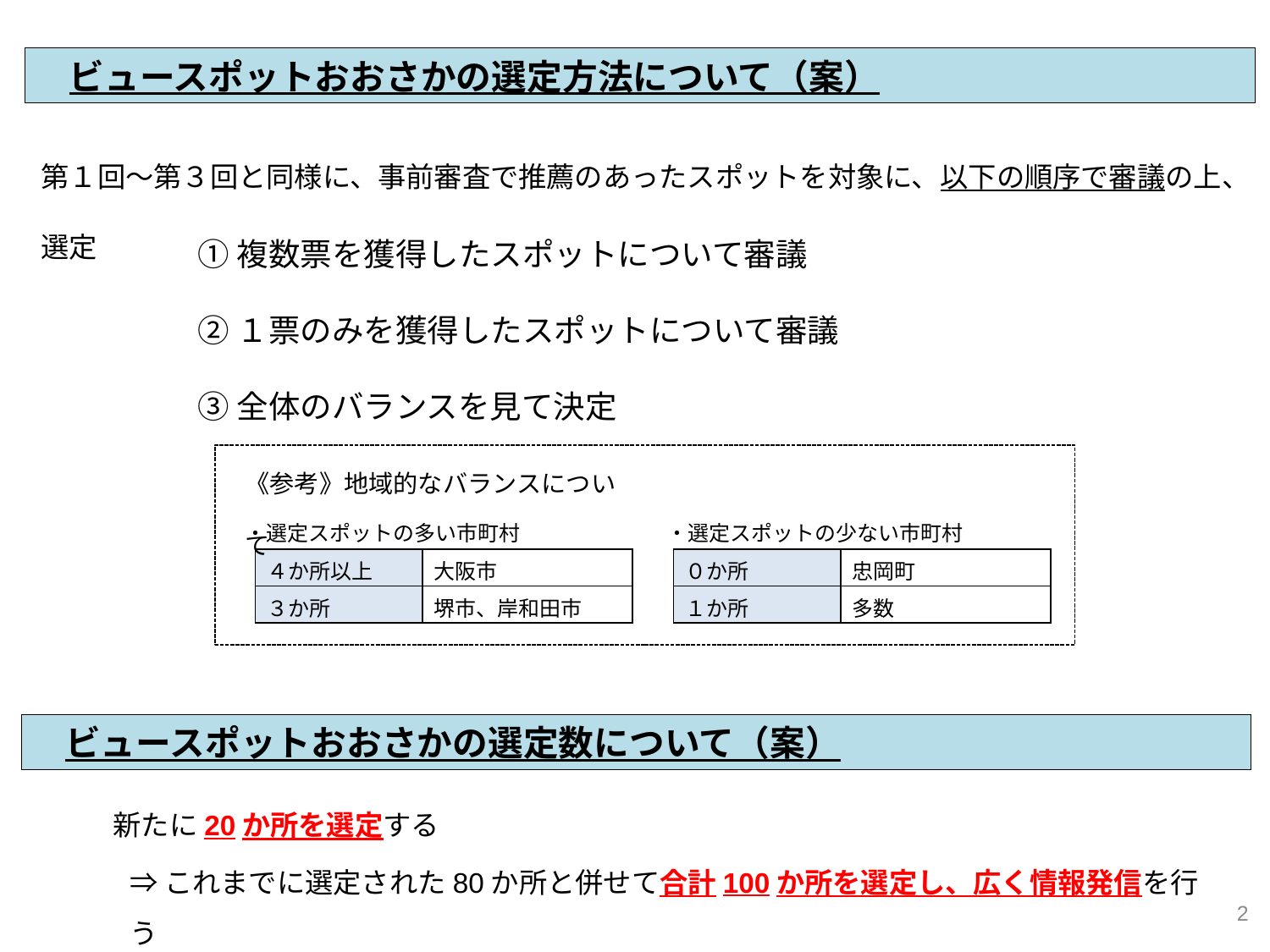

ビュースポットおおさかの選定方法について（案）
第１回～第３回と同様に、事前審査で推薦のあったスポットを対象に、以下の順序で審議の上、選定
①複数票を獲得したスポットについて審議
②１票のみを獲得したスポットについて審議
③全体のバランスを見て決定
《参考》地域的なバランスについて

・選定スポットの多い市町村
・選定スポットの少ない市町村
| ４か所以上 | 大阪市 |
| --- | --- |
| ３か所 | 堺市、岸和田市 |
| ０か所 | 忠岡町 |
| --- | --- |
| １か所 | 多数 |
　ビュースポットおおさかの選定数について（案）
新たに20か所を選定する
⇒これまでに選定された80か所と併せて合計100か所を選定し、広く情報発信を行う
2